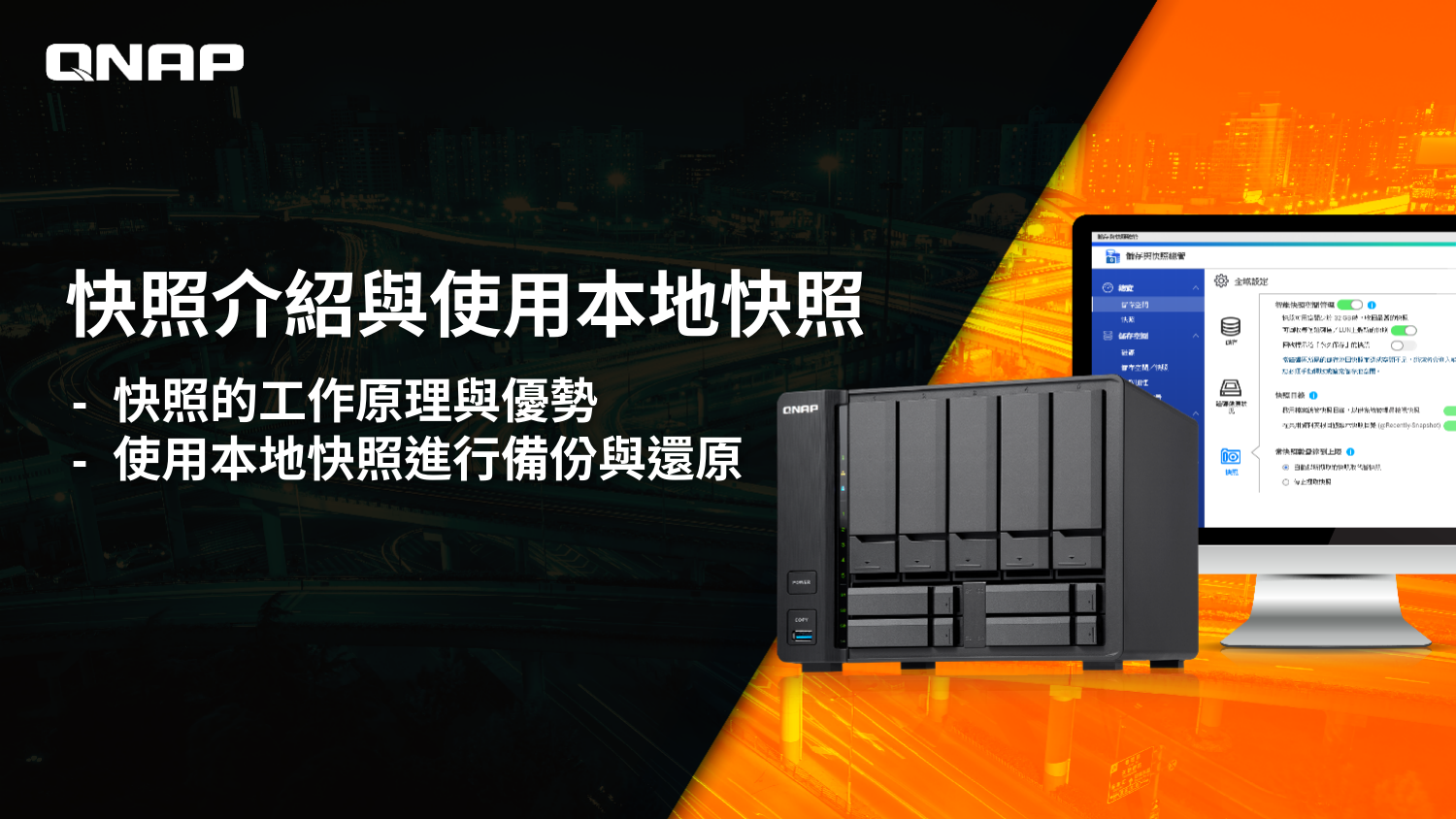

# 快照介紹與使用本地快照
- 快照的工作原理與優勢
- 使用本地快照進行備份與還原